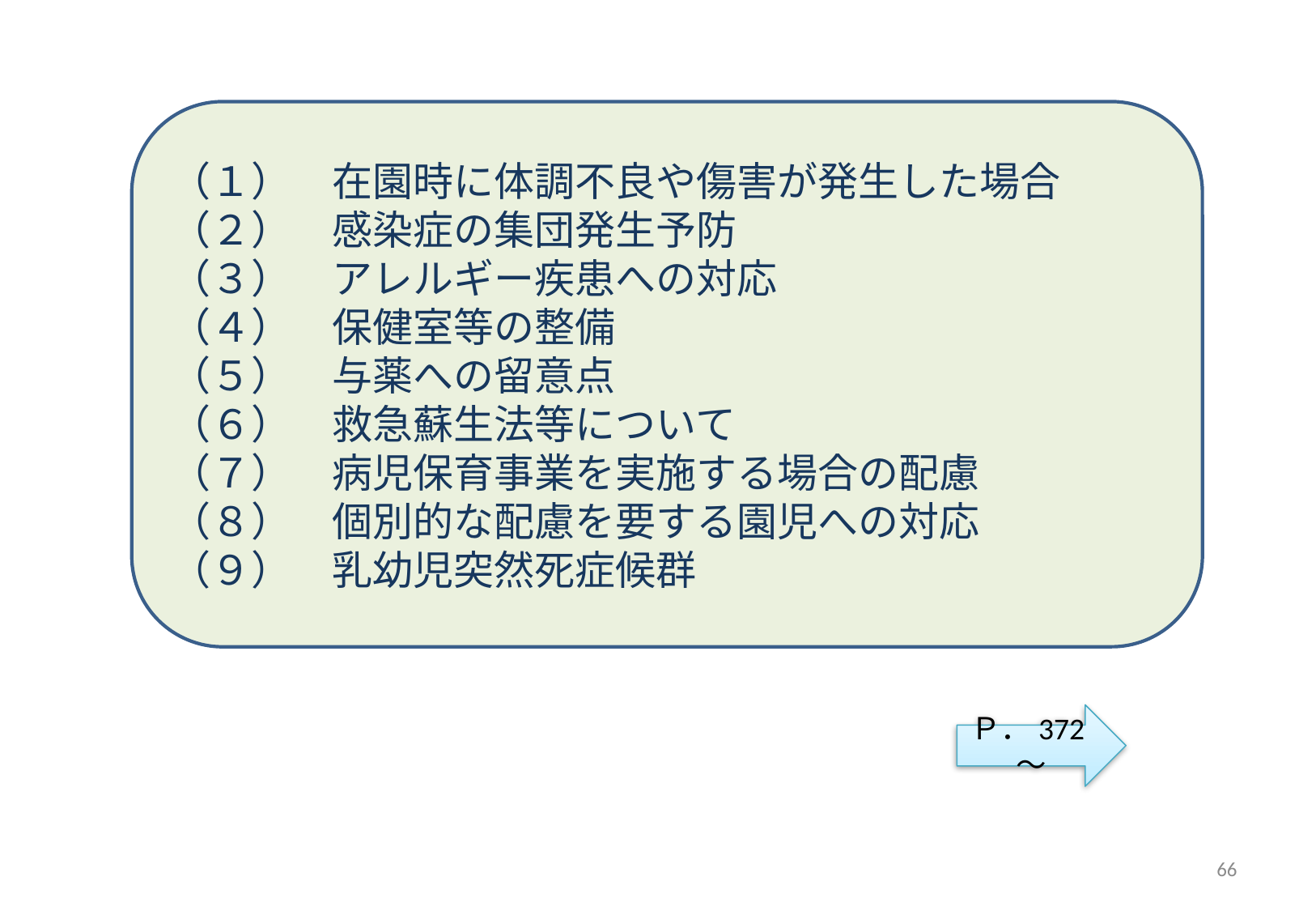

（１）　在園時に体調不良や傷害が発生した場合
（２）　感染症の集団発生予防
（３）　アレルギー疾患への対応
（４）　保健室等の整備
（５）　与薬への留意点
（６）　救急蘇生法等について
（７）　病児保育事業を実施する場合の配慮
（８）　個別的な配慮を要する園児への対応
（９）　乳幼児突然死症候群
Ｐ．372～
66